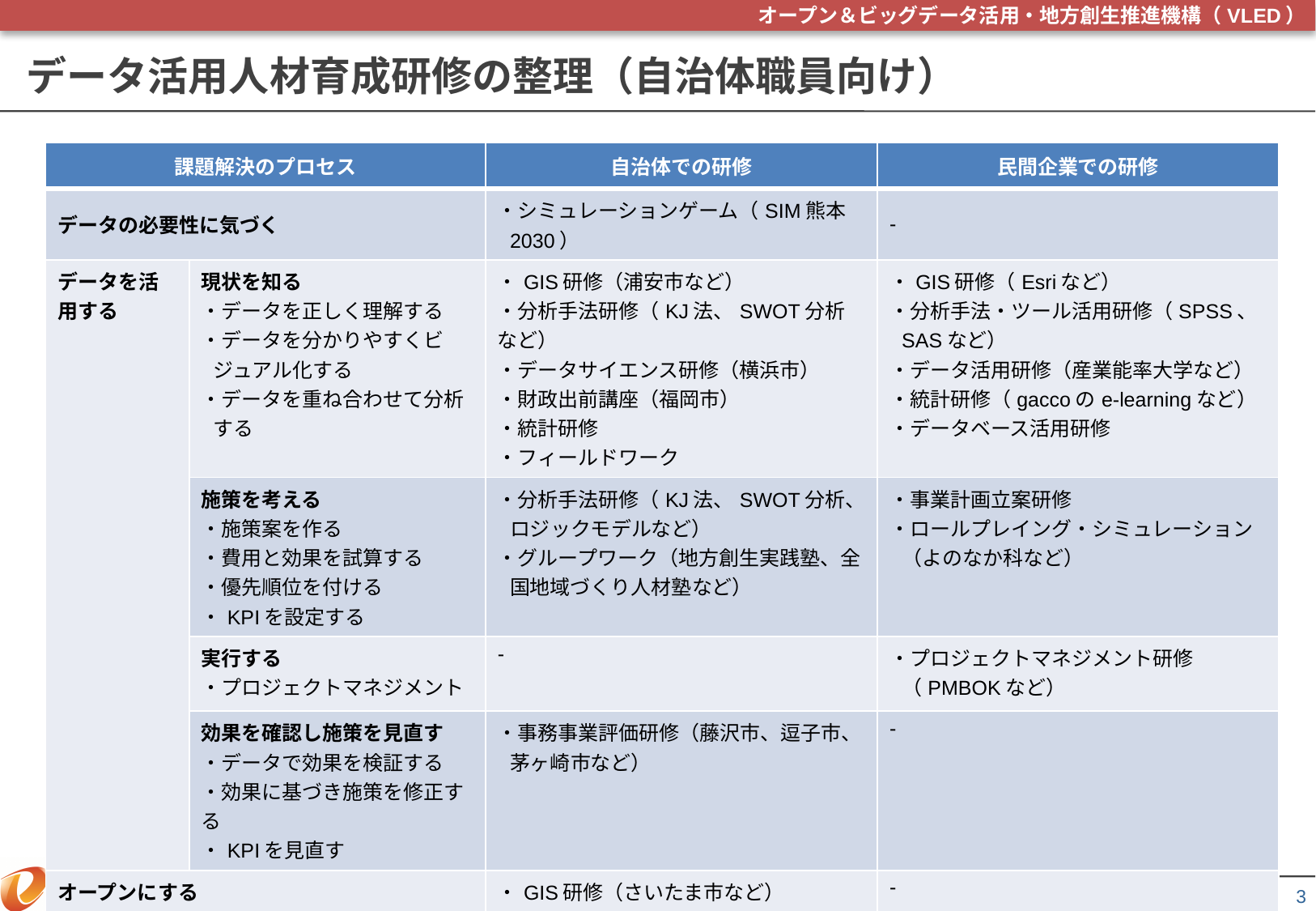

# データ活用人材育成研修の整理（自治体職員向け）
| 課題解決のプロセス |  | 自治体での研修 | 民間企業での研修 |
| --- | --- | --- | --- |
| データの必要性に気づく |  | ・シミュレーションゲーム（SIM熊本2030） | - |
| データを活用する | 現状を知る ・データを正しく理解する ・データを分かりやすくビジュアル化する ・データを重ね合わせて分析する | ・GIS研修（浦安市など） ・分析手法研修（KJ法、SWOT分析など） ・データサイエンス研修（横浜市） ・財政出前講座（福岡市） ・統計研修 ・フィールドワーク | ・GIS研修（Esriなど） ・分析手法・ツール活用研修（SPSS、SASなど） ・データ活用研修（産業能率大学など） ・統計研修（gaccoのe-learningなど） ・データベース活用研修 |
|  | 施策を考える ・施策案を作る ・費用と効果を試算する ・優先順位を付ける ・KPIを設定する | ・分析手法研修（KJ法、SWOT分析、ロジックモデルなど） ・グループワーク（地方創生実践塾、全国地域づくり人材塾など） | ・事業計画立案研修 ・ロールプレイング・シミュレーション（よのなか科など） |
|  | 実行する ・プロジェクトマネジメント | - | ・プロジェクトマネジメント研修（PMBOKなど） |
|  | 効果を確認し施策を見直す ・データで効果を検証する ・効果に基づき施策を修正する ・KPIを見直す | ・事務事業評価研修（藤沢市、逗子市、茅ヶ崎市など） | - |
| オープンにする |  | ・GIS研修（さいたま市など） ・オープンデータ研修（静岡市、世田谷区など） | - |
3